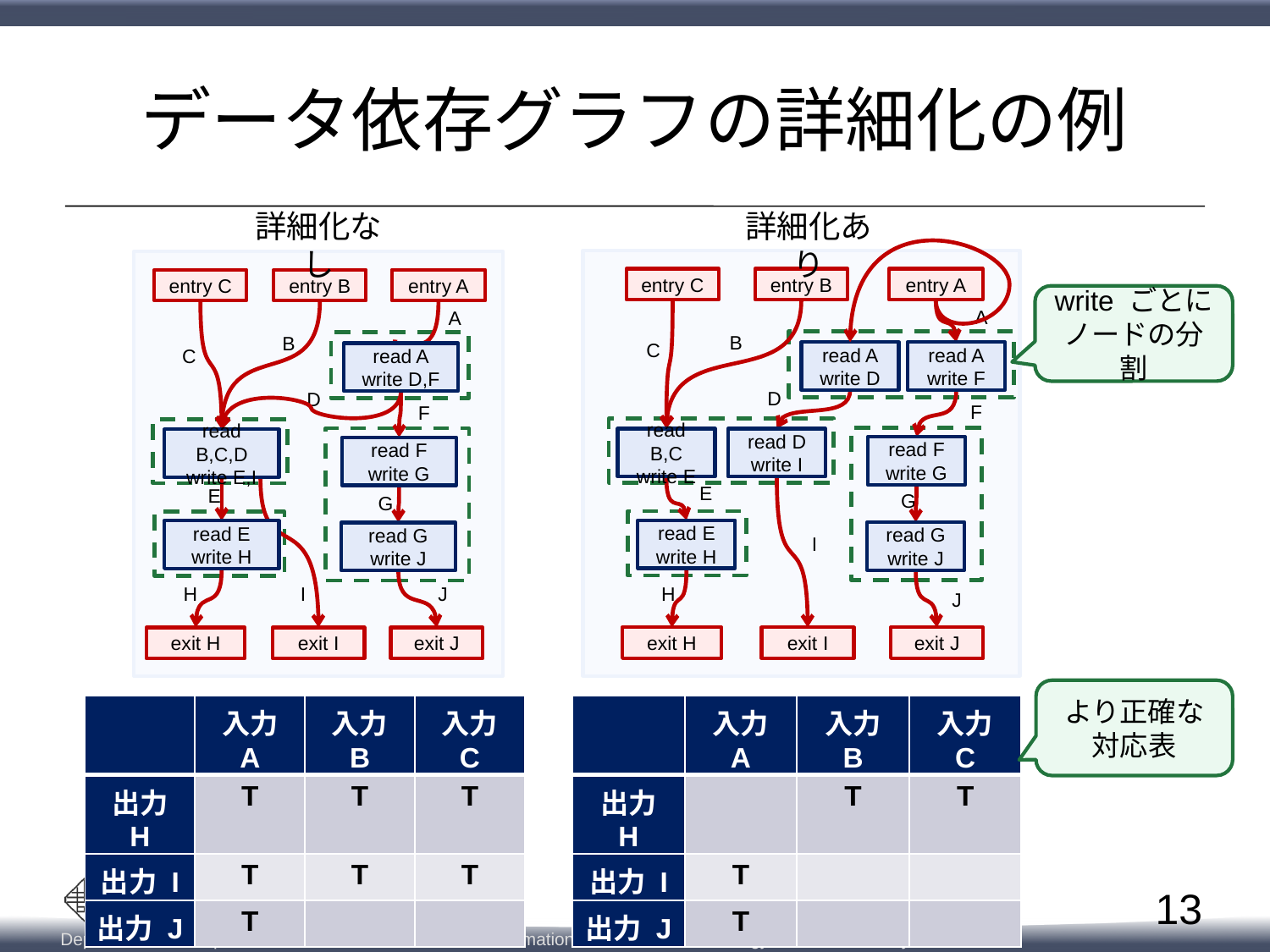

# データ依存グラフの詳細化の例
詳細化なし
詳細化あり

entry C
entry B
entry A
A
B

C
read A
write D,F
D
F

read B,C,D
write E,I
read F
write G
E
G

read E
write H
read G
write J
H
I
J
exit H
exit I
exit J
entry C
entry B
entry A
write ごとに
ノードの分割
A
B

C
read A
write D
read A
write F
D
F

read B,C
write E
read D
write I
read F
write G
E
G

read E
write H
read G
write J
I
H
J
exit H
exit I
exit J
より正確な
対応表
|  | 入力 A | 入力 B | 入力 C |
| --- | --- | --- | --- |
| 出力 H | T | T | T |
| 出力 I | T | T | T |
| 出力 J | T |  |  |
|  | 入力 A | 入力 B | 入力 C |
| --- | --- | --- | --- |
| 出力 H |  | T | T |
| 出力 I | T |  |  |
| 出力 J | T |  |  |
13